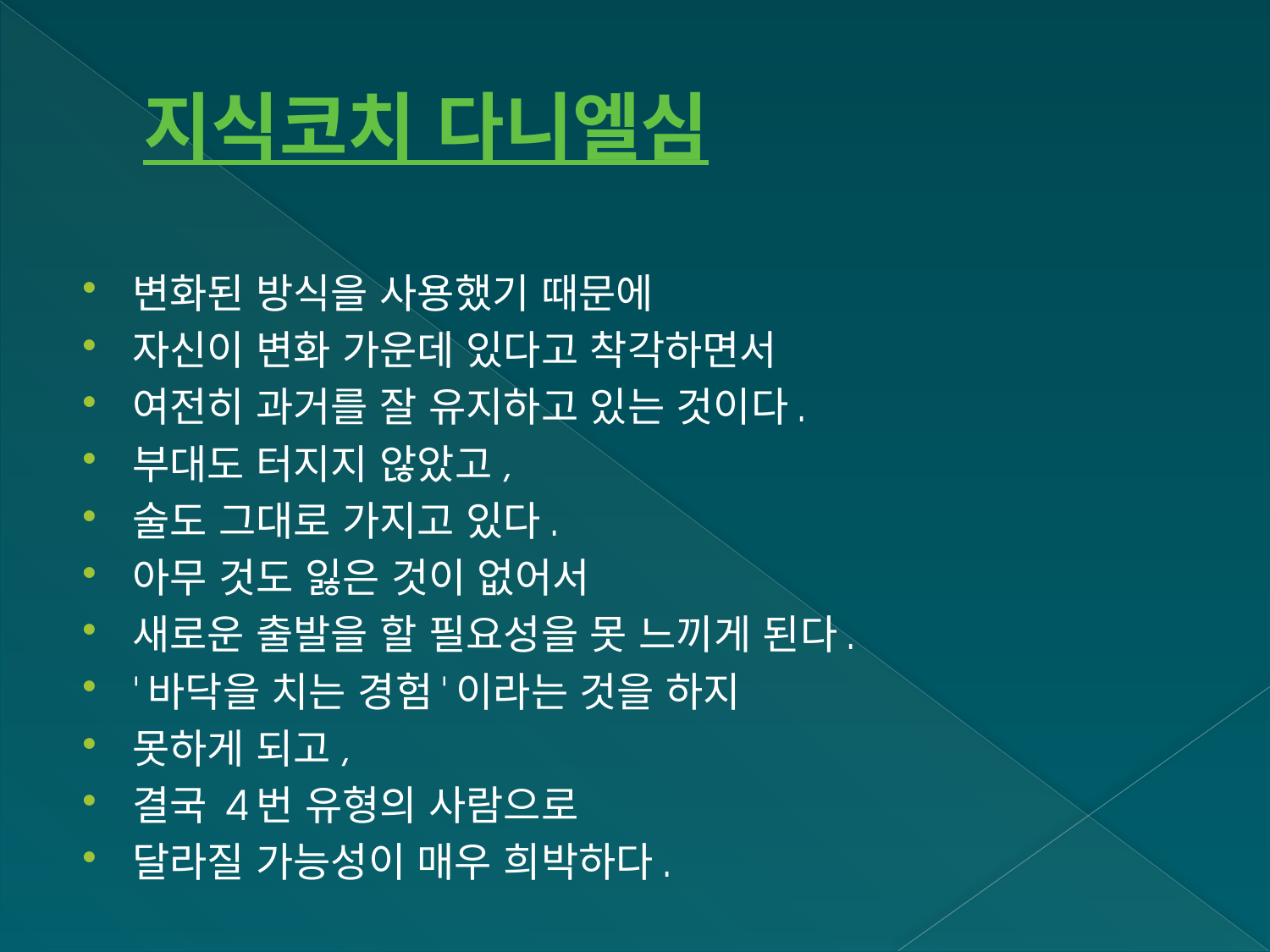

# 지식코치 다니엘심
변화된 방식을 사용했기 때문에
자신이 변화 가운데 있다고 착각하면서
여전히 과거를 잘 유지하고 있는 것이다.
부대도 터지지 않았고,
술도 그대로 가지고 있다.
아무 것도 잃은 것이 없어서
새로운 출발을 할 필요성을 못 느끼게 된다.
'바닥을 치는 경험'이라는 것을 하지
못하게 되고,
결국 4번 유형의 사람으로
달라질 가능성이 매우 희박하다.